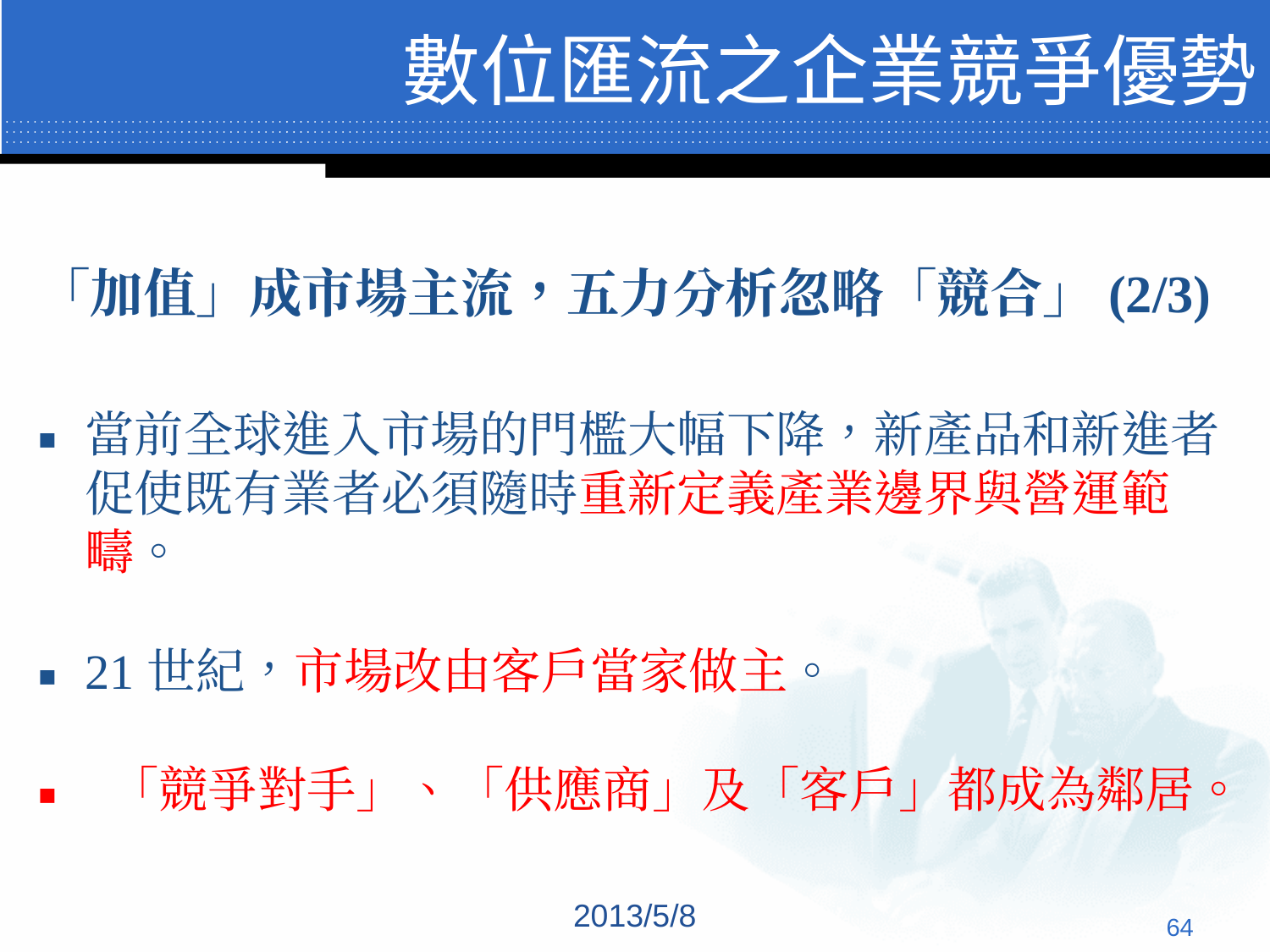

# 數位匯流之企業競爭優勢

「加值」成市場主流，五力分析忽略「競合」(2/3)

當前全球進入市場的門檻大幅下降，新產品和新進者促使既有業者必須隨時重新定義產業邊界與營運範疇。

21世紀，市場改由客戶當家做主。

 「競爭對手」、「供應商」及「客戶」都成為鄰居。

2013/5/8
64